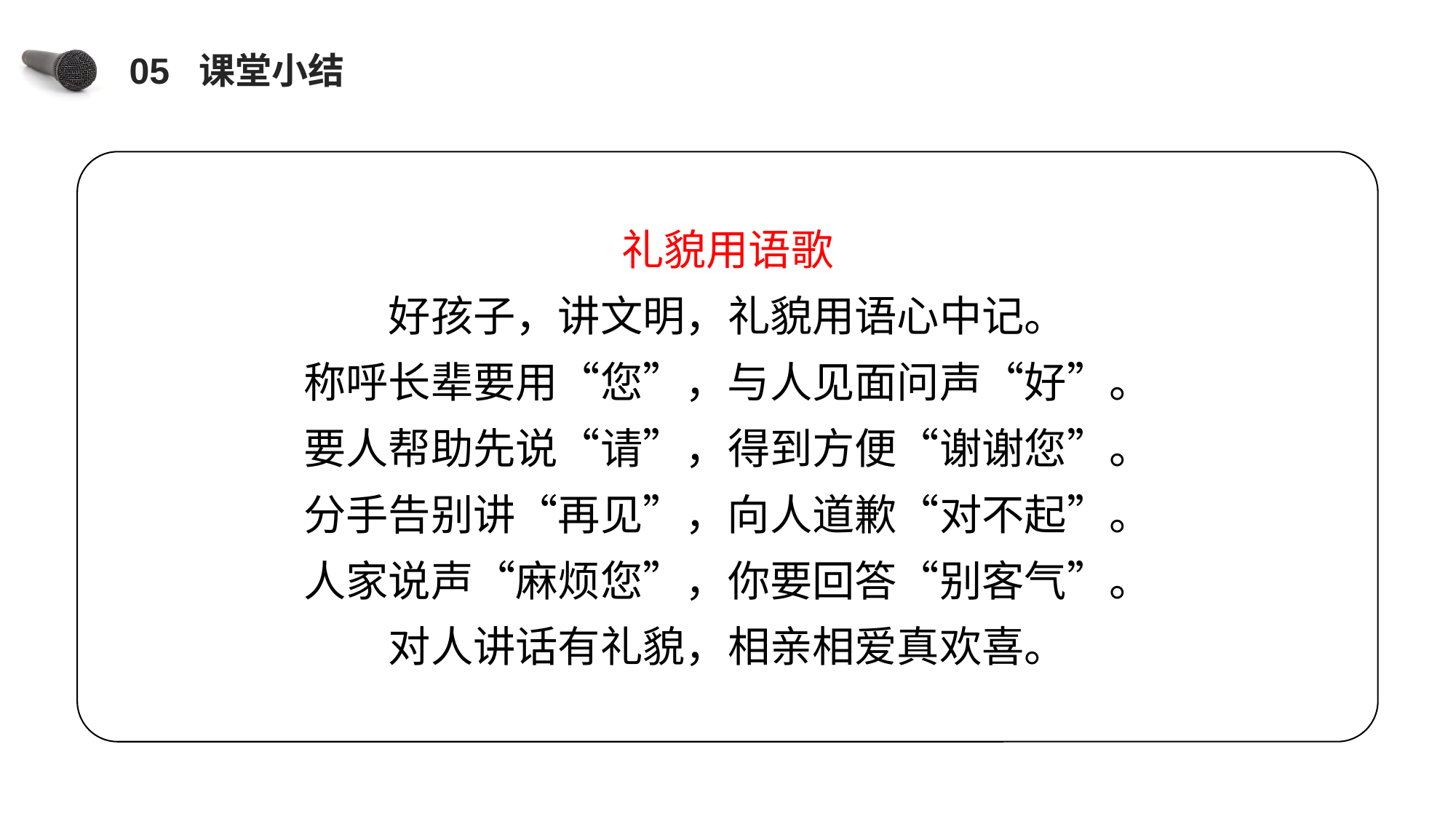

05  课堂小结
礼貌用语歌
好孩子，讲文明，礼貌用语心中记。
称呼长辈要用“您”，与人见面问声“好”。
要人帮助先说“请”，得到方便“谢谢您”。
分手告别讲“再见”，向人道歉“对不起”。
人家说声“麻烦您”，你要回答“别客气”。
对人讲话有礼貌，相亲相爱真欢喜。